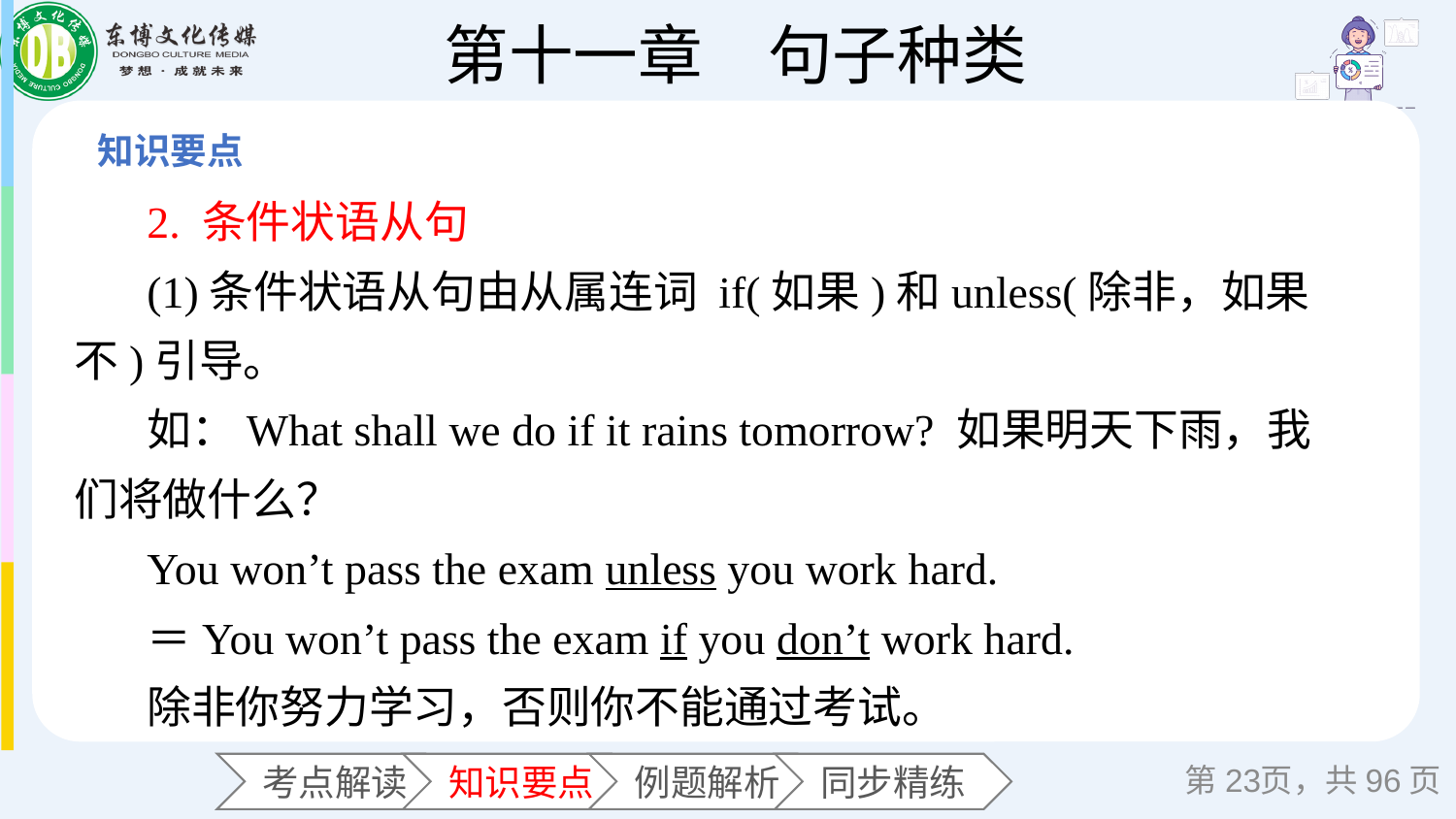

2. 条件状语从句
(1)条件状语从句由从属连词 if(如果)和unless(除非，如果不)引导。
如：What shall we do if it rains tomorrow? 如果明天下雨，我们将做什么？
You won’t pass the exam unless you work hard.
＝You won’t pass the exam if you don’t work hard.
除非你努力学习，否则你不能通过考试。
第23页，共96页